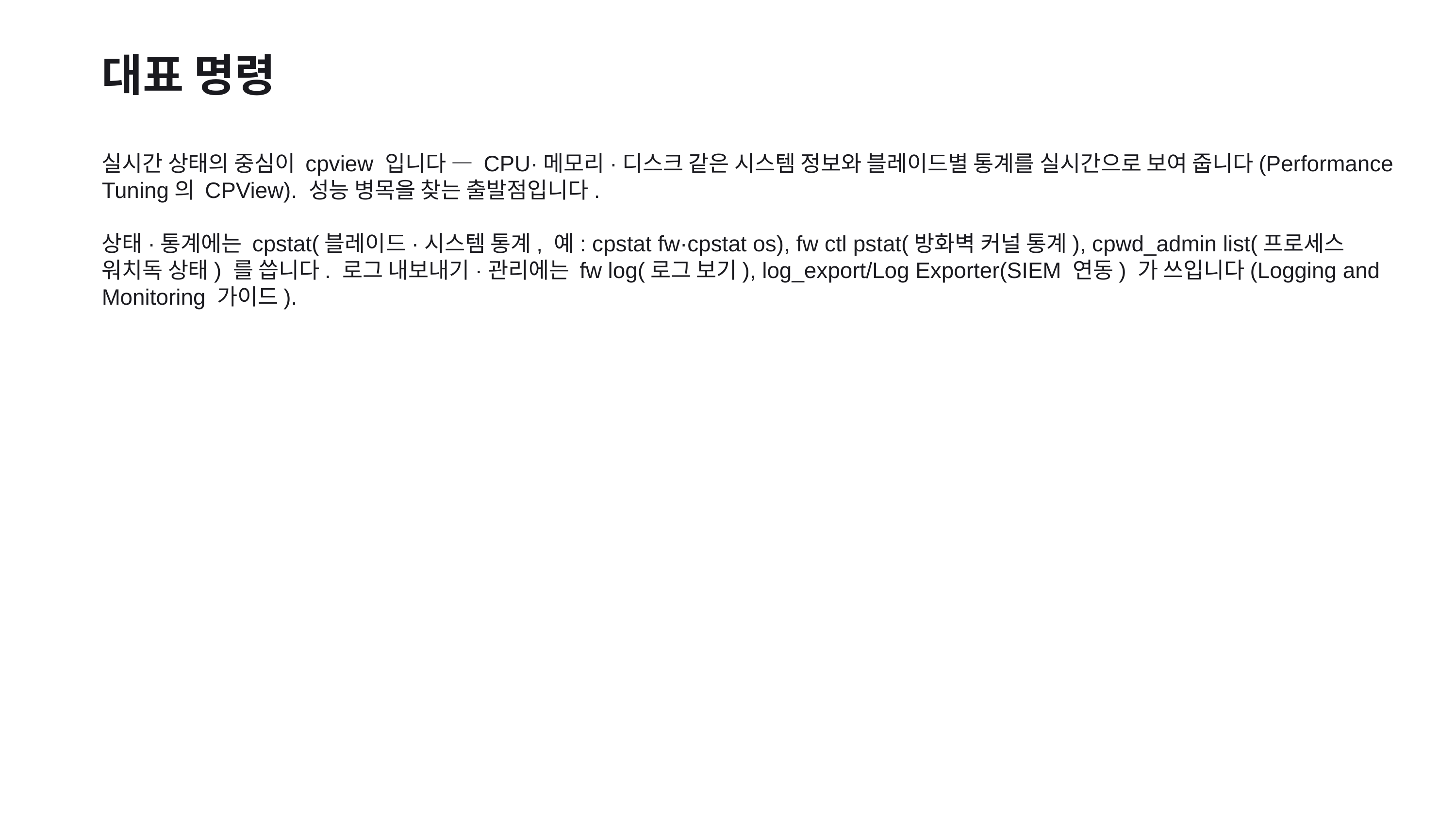

대표 명령
실시간 상태의 중심이 cpview 입니다 — CPU·메모리·디스크 같은 시스템 정보와 블레이드별 통계를 실시간으로 보여 줍니다(Performance Tuning의 CPView). 성능 병목을 찾는 출발점입니다.

상태·통계에는 cpstat(블레이드·시스템 통계, 예: cpstat fw·cpstat os), fw ctl pstat(방화벽 커널 통계), cpwd_admin list(프로세스 워치독 상태) 를 씁니다. 로그 내보내기·관리에는 fw log(로그 보기), log_export/Log Exporter(SIEM 연동) 가 쓰입니다(Logging and Monitoring 가이드).